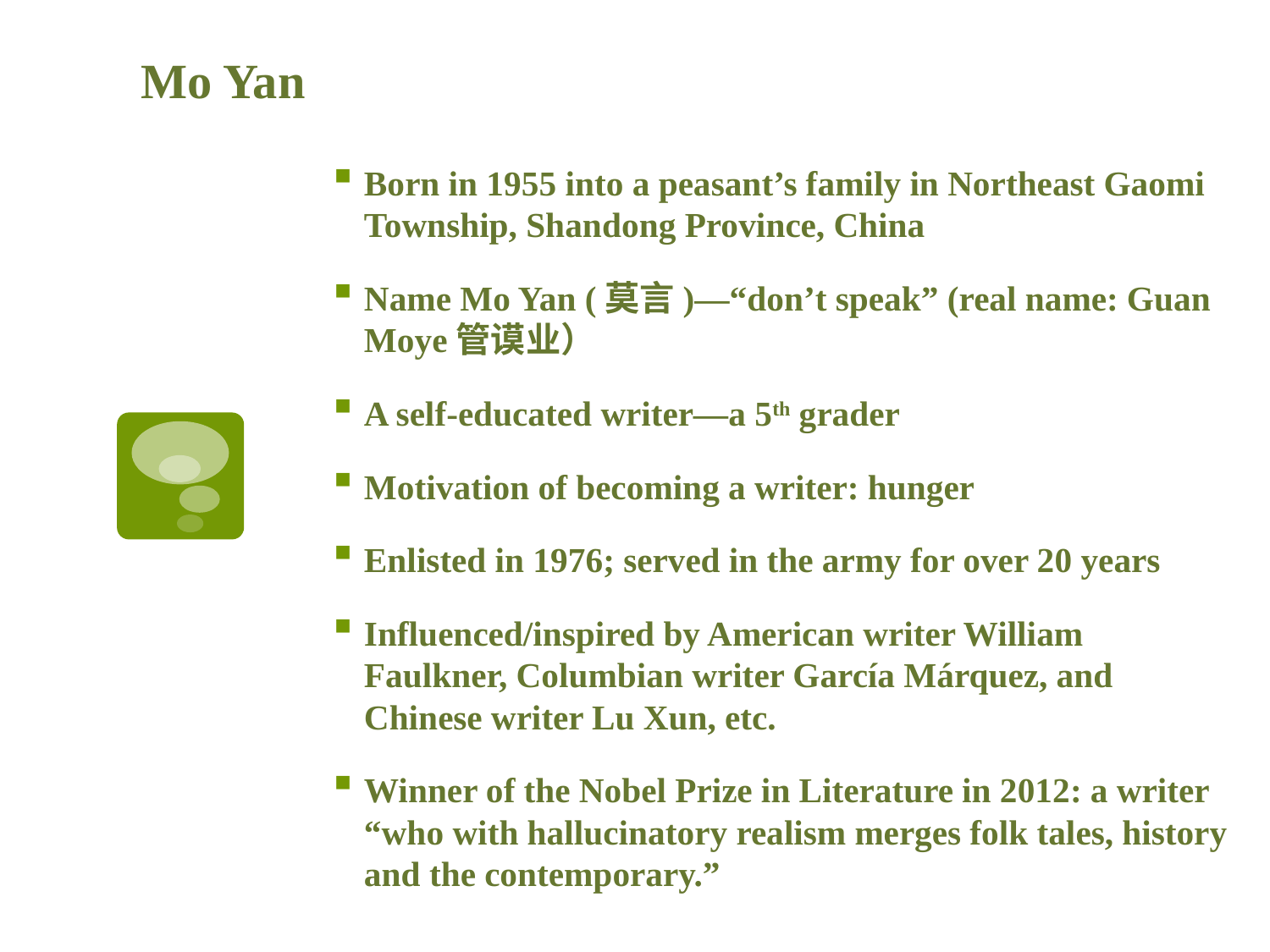

# Mo Yan
Born in 1955 into a peasant’s family in Northeast Gaomi Township, Shandong Province, China
Name Mo Yan (莫言)—“don’t speak” (real name: Guan Moye管谟业）
A self-educated writer—a 5th grader
Motivation of becoming a writer: hunger
Enlisted in 1976; served in the army for over 20 years
Influenced/inspired by American writer William Faulkner, Columbian writer García Márquez, and Chinese writer Lu Xun, etc.
Winner of the Nobel Prize in Literature in 2012: a writer “who with hallucinatory realism merges folk tales, history and the contemporary.”